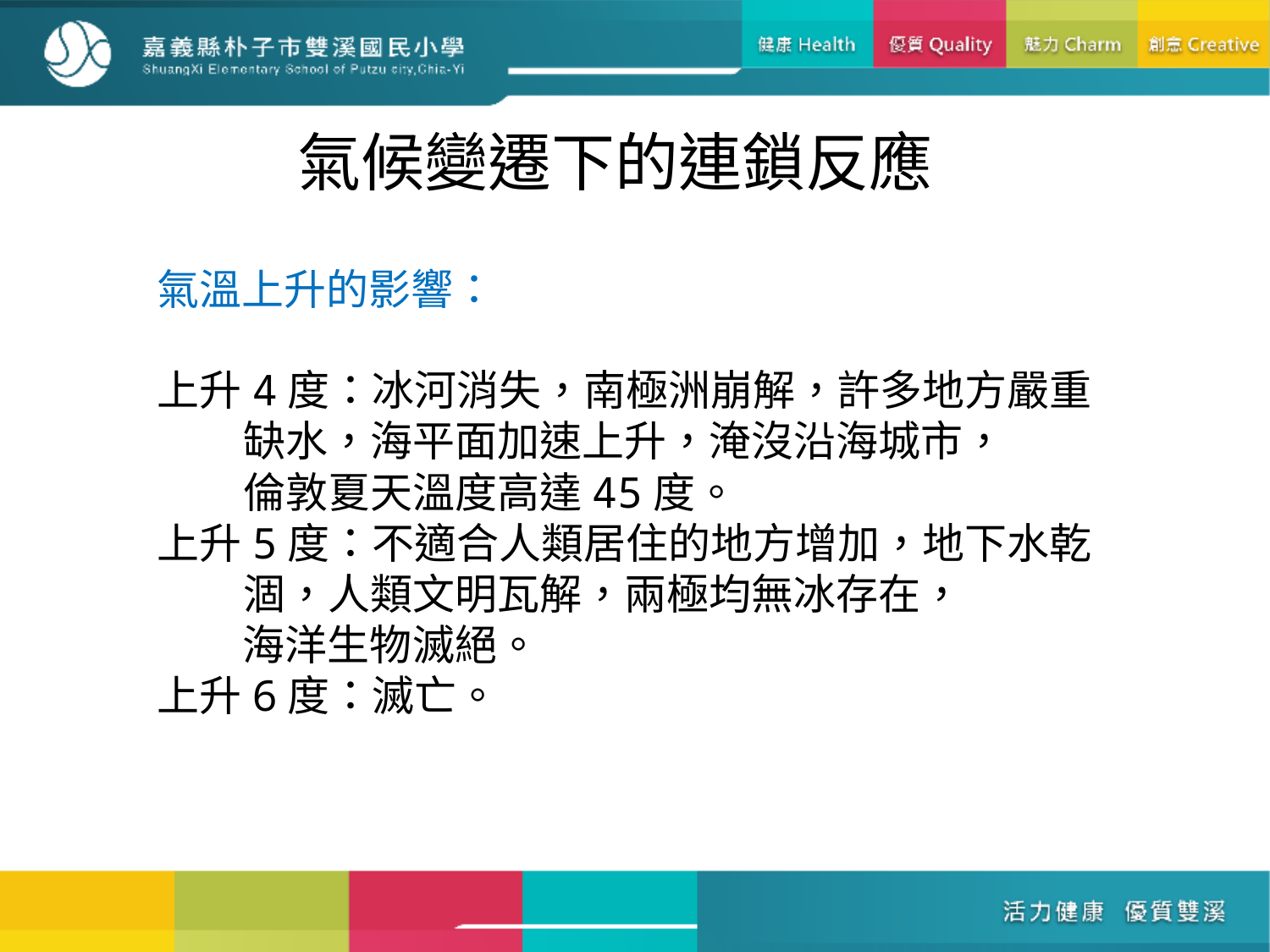

氣候變遷下的連鎖反應
氣溫上升的影響：

上升4度：冰河消失，南極洲崩解，許多地方嚴重
         缺水，海平面加速上升，淹沒沿海城市，
         倫敦夏天溫度高達45度。
上升5度：不適合人類居住的地方增加，地下水乾
         涸，人類文明瓦解，兩極均無冰存在，
         海洋生物滅絕。
上升6度：滅亡。